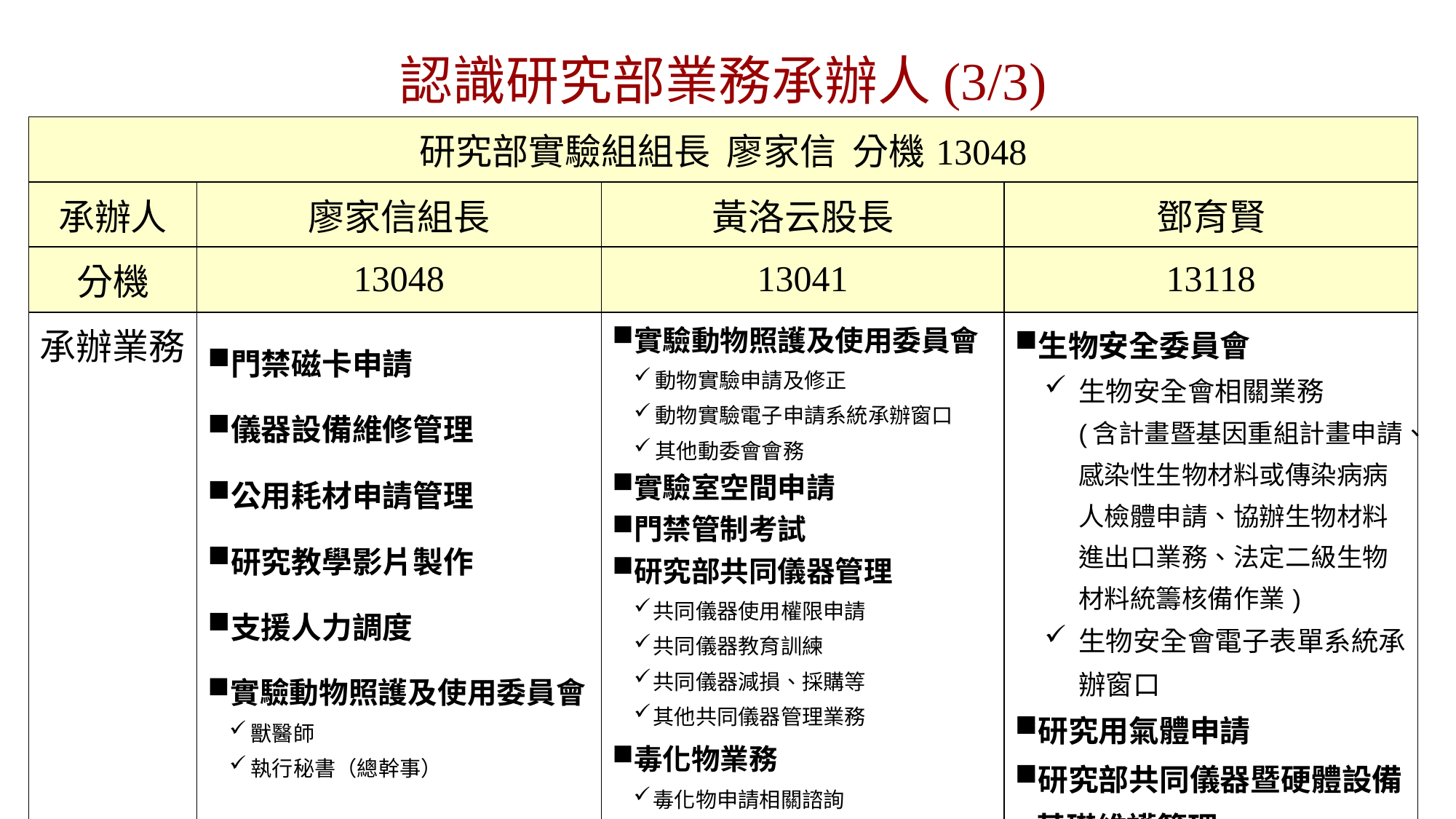

認識研究部業務承辦人(3/3)
| 研究部實驗組組長 廖家信 分機13048 |  |  |  |
| --- | --- | --- | --- |
| 承辦人 | 廖家信組長 | 黃洛云股長 | 鄧育賢 |
| 分機 | 13048 | 13041 | 13118 |
| 承辦業務 | 門禁磁卡申請 儀器設備維修管理 公用耗材申請管理 研究教學影片製作 支援人力調度 實驗動物照護及使用委員會 獸醫師 執行秘書（總幹事） | 實驗動物照護及使用委員會 動物實驗申請及修正 動物實驗電子申請系統承辦窗口 其他動委會會務 實驗室空間申請 門禁管制考試 研究部共同儀器管理 共同儀器使用權限申請 共同儀器教育訓練 共同儀器減損、採購等 其他共同儀器管理業務 毒化物業務 毒化物申請相關諮詢 每月匯整各實驗室使用量 其他毒化物相關業務 | 生物安全委員會 生物安全會相關業務 (含計畫暨基因重組計畫申請、感染性生物材料或傳染病病人檢體申請、協辦生物材料進出口業務、法定二級生物材料統籌核備作業) 生物安全會電子表單系統承辦窗口 研究用氣體申請 研究部共同儀器暨硬體設備基礎維護管理 |